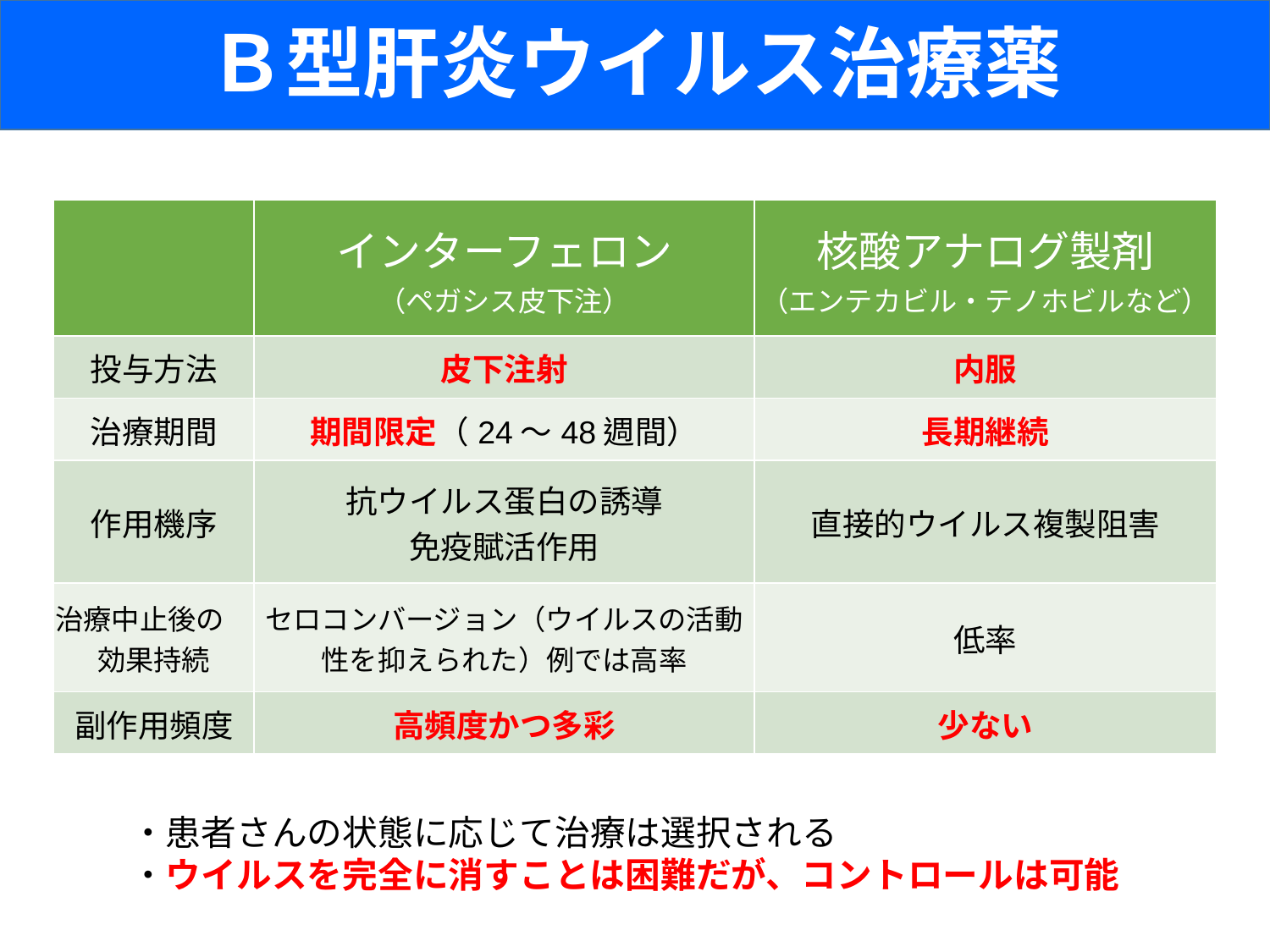

Ｂ型肝炎ウイルス治療薬
|  | インターフェロン （ペガシス皮下注） | 核酸アナログ製剤 （エンテカビル・テノホビルなど） |
| --- | --- | --- |
| 投与方法 | 皮下注射 | 内服 |
| 治療期間 | 期間限定（24～48週間） | 長期継続 |
| 作用機序 | 抗ウイルス蛋白の誘導 免疫賦活作用 | 直接的ウイルス複製阻害 |
| 治療中止後の　効果持続 | セロコンバージョン（ウイルスの活動性を抑えられた）例では高率 | 低率 |
| 副作用頻度 | 高頻度かつ多彩 | 少ない |
・患者さんの状態に応じて治療は選択される
・ウイルスを完全に消すことは困難だが、コントロールは可能